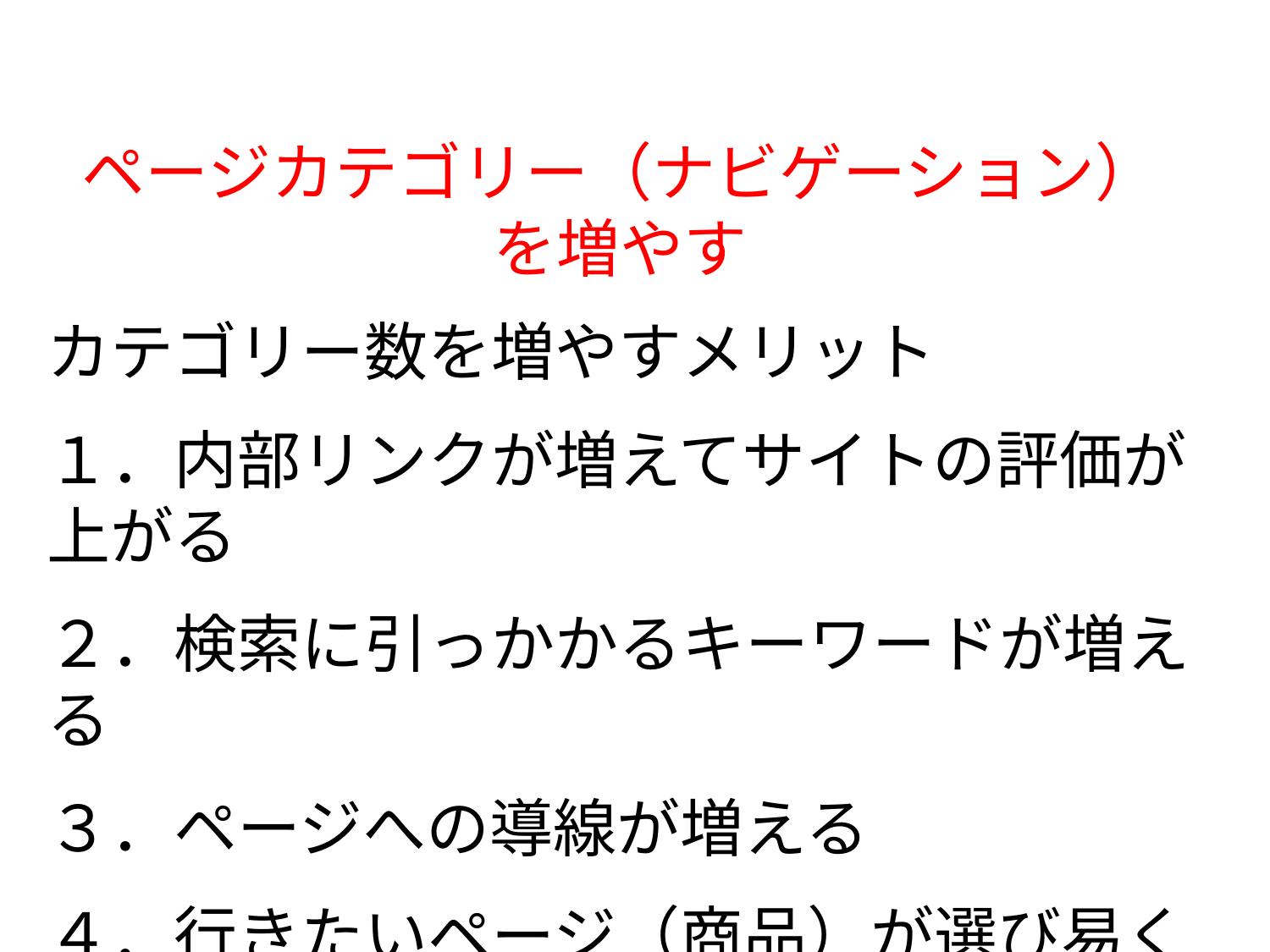

ページカテゴリー（ナビゲーション）を増やす
カテゴリー数を増やすメリット
１．内部リンクが増えてサイトの評価が上がる
２．検索に引っかかるキーワードが増える
３．ページへの導線が増える
４．行きたいページ（商品）が選び易くなる